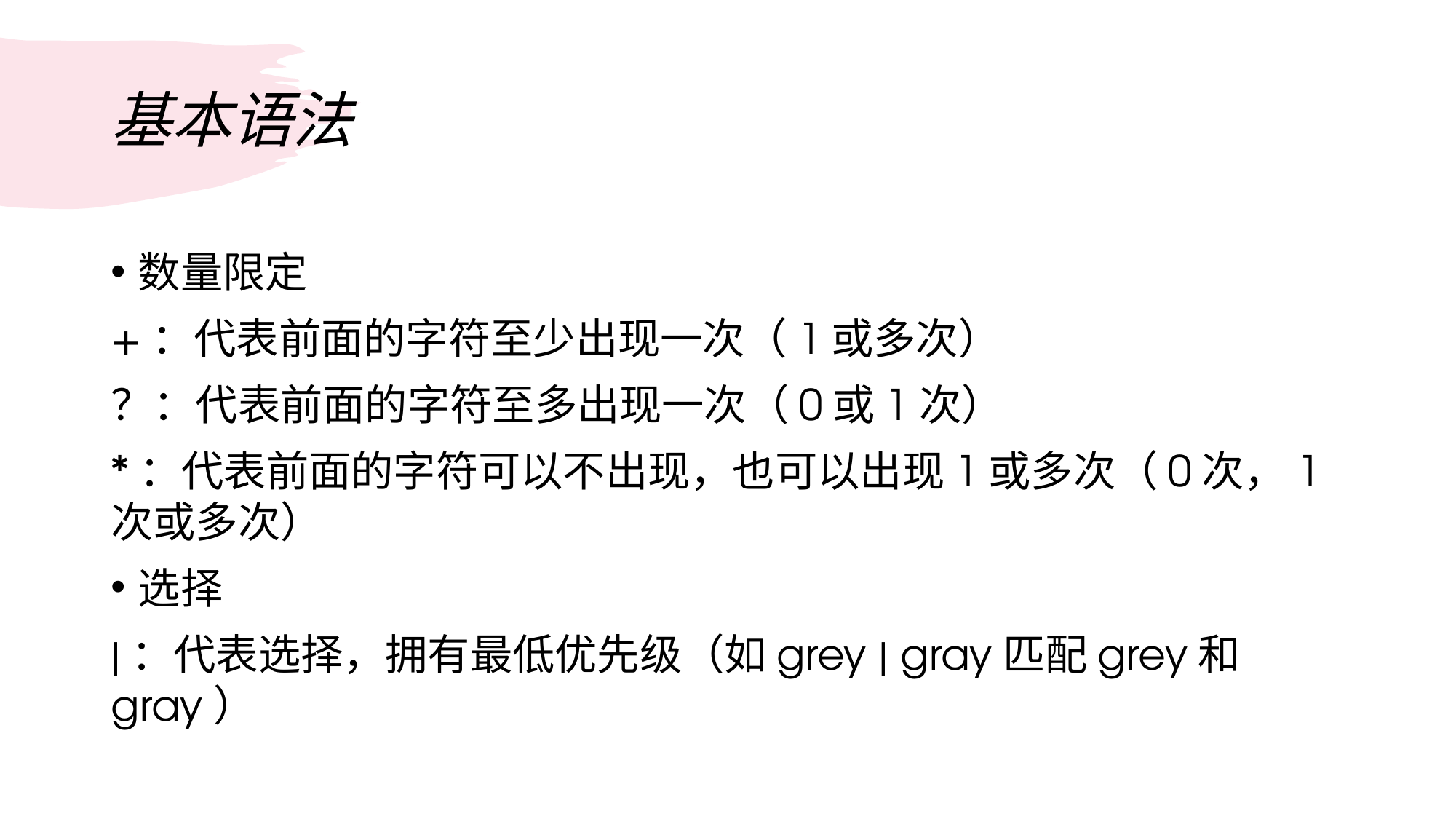

# 基本语法
数量限定
+：代表前面的字符至少出现一次（1或多次）
？：代表前面的字符至多出现一次（0或1次）
*：代表前面的字符可以不出现，也可以出现1或多次（0次，1次或多次）
选择
|：代表选择，拥有最低优先级（如grey | gray匹配grey和gray）